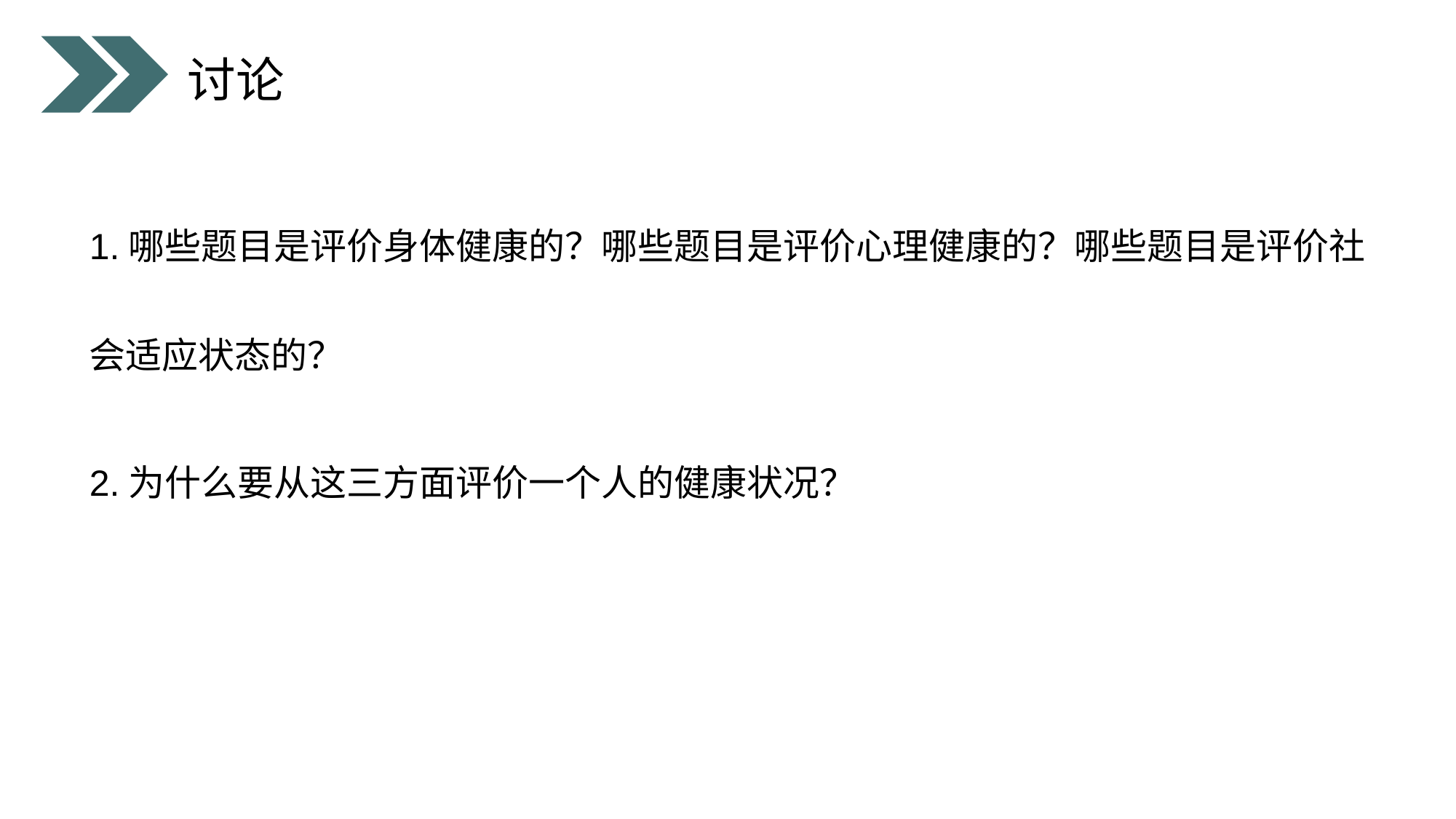

讨论
1.哪些题目是评价身体健康的？哪些题目是评价心理健康的？哪些题目是评价社会适应状态的？
2.为什么要从这三方面评价一个人的健康状况？